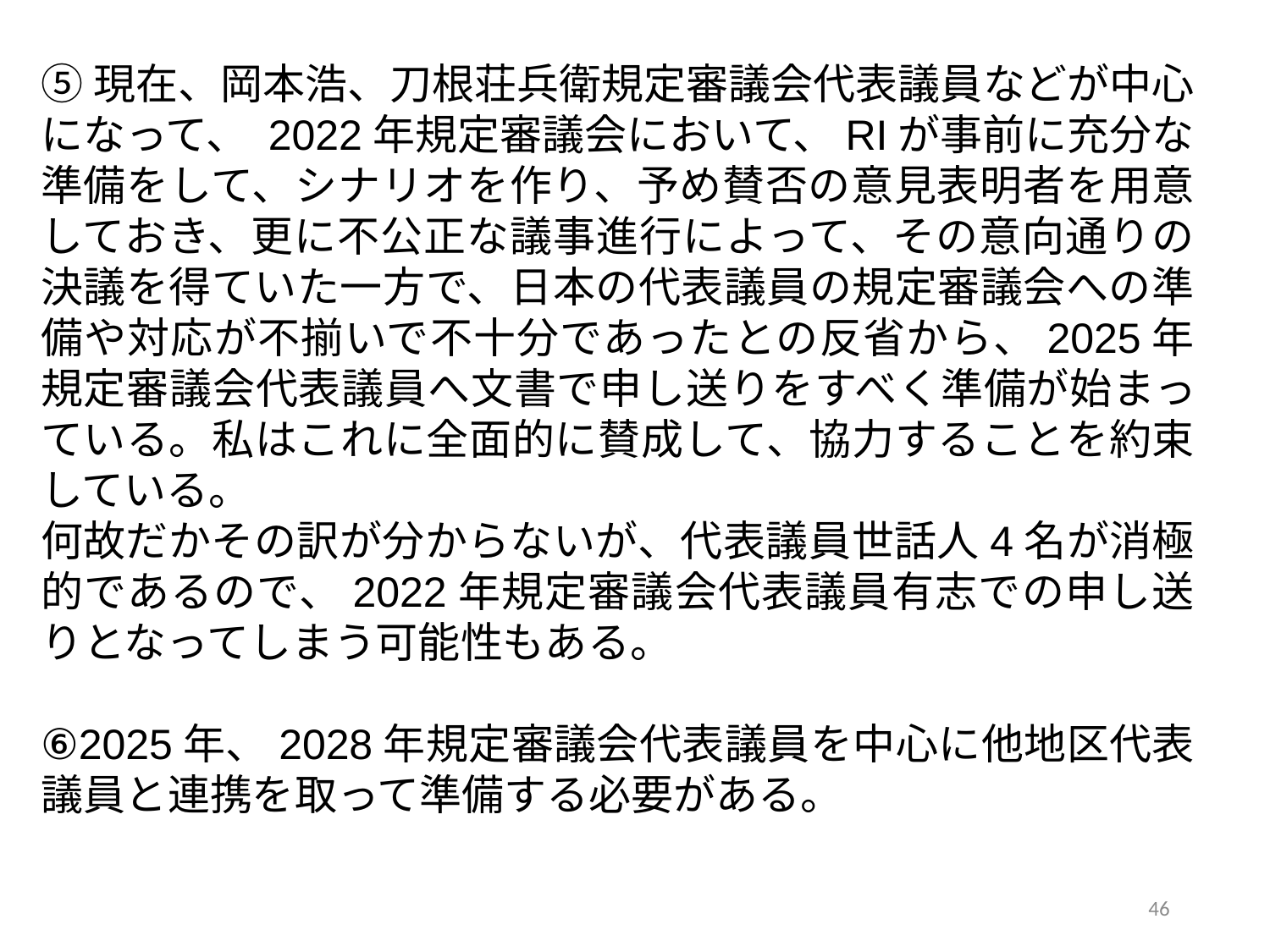

⑤現在、岡本浩、刀根荘兵衛規定審議会代表議員などが中心になって、 2022年規定審議会において、RIが事前に充分な準備をして、シナリオを作り、予め賛否の意見表明者を用意しておき、更に不公正な議事進行によって、その意向通りの決議を得ていた一方で、日本の代表議員の規定審議会への準備や対応が不揃いで不十分であったとの反省から、2025年規定審議会代表議員へ文書で申し送りをすべく準備が始まっている。私はこれに全面的に賛成して、協力することを約束している。
何故だかその訳が分からないが、代表議員世話人4名が消極的であるので、2022年規定審議会代表議員有志での申し送りとなってしまう可能性もある。

⑥2025年、2028年規定審議会代表議員を中心に他地区代表議員と連携を取って準備する必要がある。
46